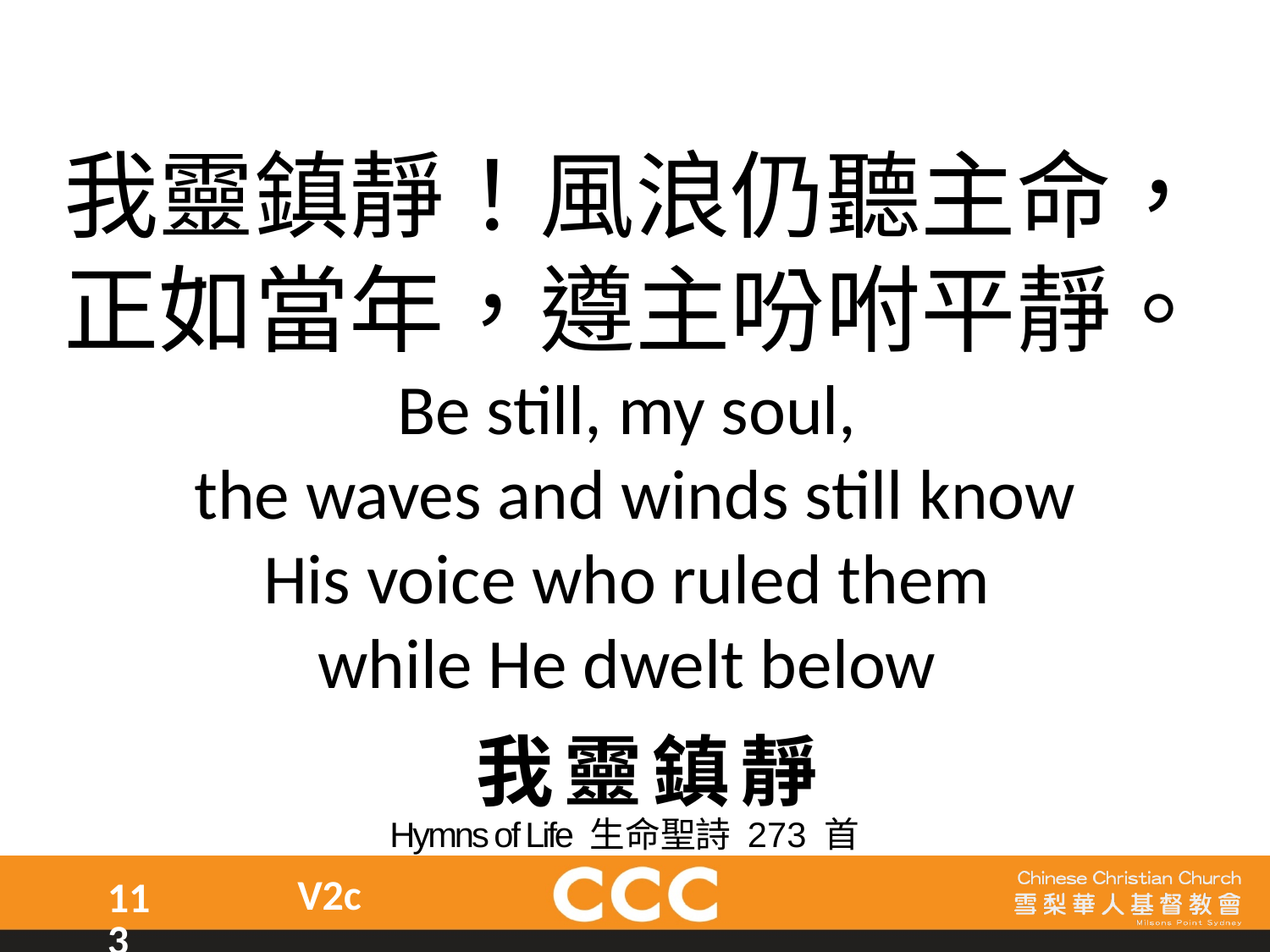

我靈鎮靜！風浪仍聽主命，
正如當年，遵主吩咐平靜。
Be still, my soul,
the waves and winds still know
His voice who ruled them
while He dwelt below
我靈鎮靜
Hymns of Life 生命聖詩 273 首
V2c
113